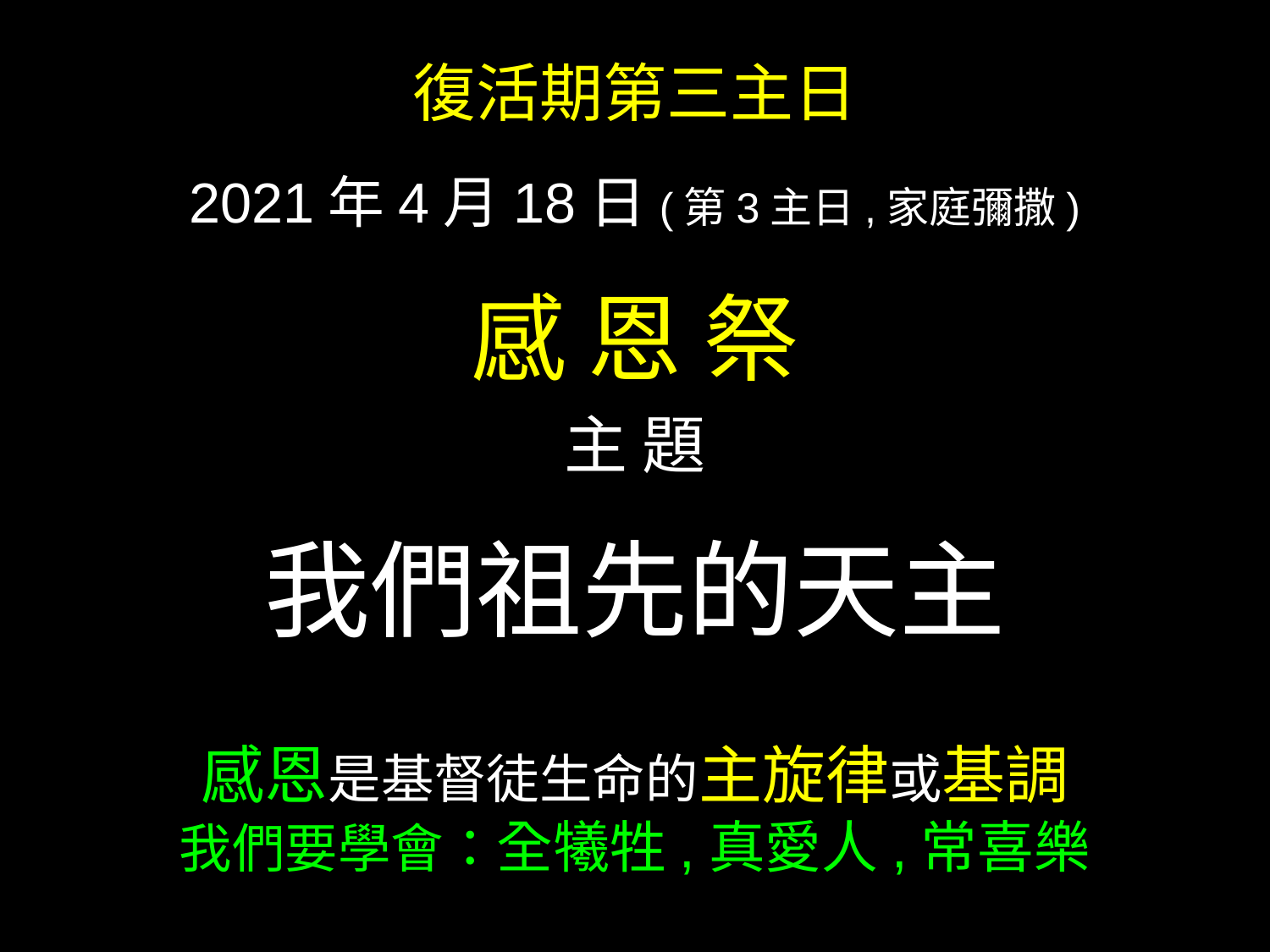

復活期第三主日

2021年4月18日(第3主日,家庭彌撒)

感 恩 祭

主 題
我們祖先的天主
感恩是基督徒生命的主旋律或基調
我們要學會：全犧牲,真愛人,常喜樂